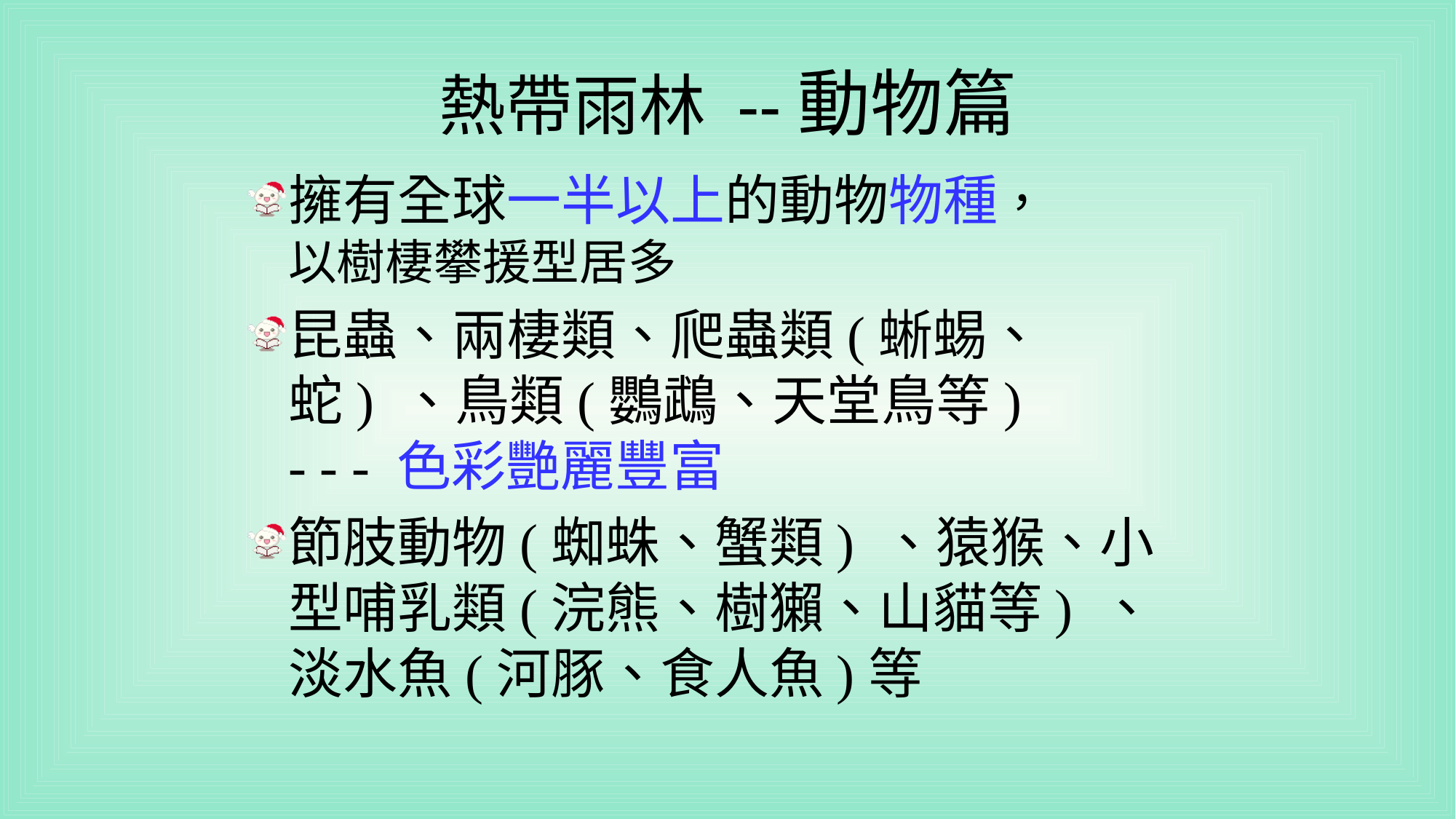

# 熱帶雨林 --動物篇
擁有全球一半以上的動物物種，
以樹棲攀援型居多
昆蟲、兩棲類、爬蟲類(蜥蜴、蛇) 、鳥類(鸚鵡、天堂鳥等)
- - - 色彩艷麗豐富
節肢動物(蜘蛛、蟹類) 、猿猴、小型哺乳類(浣熊、樹獺、山貓等) 、淡水魚(河豚、食人魚)等